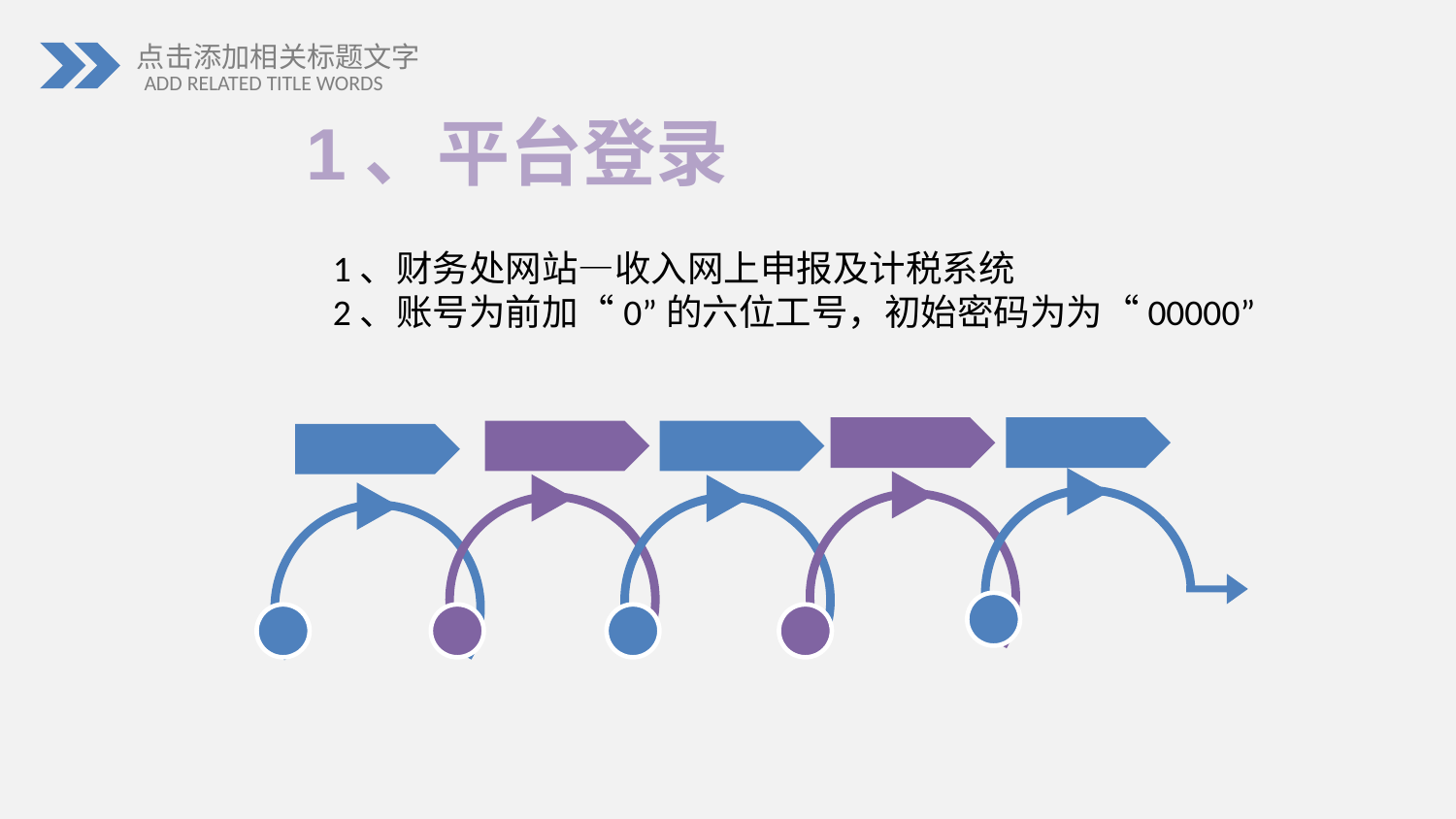

1、平台登录
1、财务处网站—收入网上申报及计税系统
2、账号为前加“0”的六位工号，初始密码为为“00000”